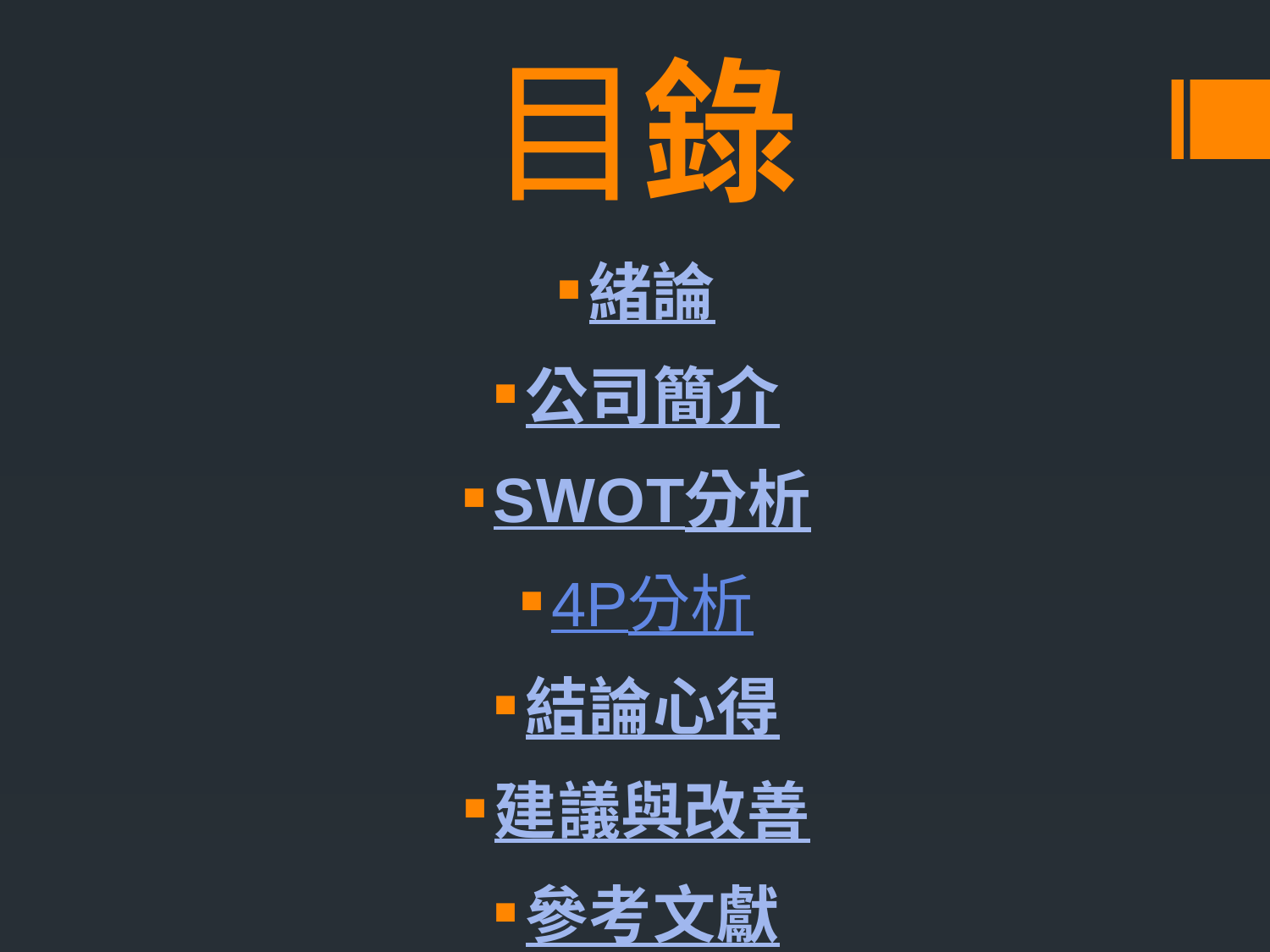

# 目錄
緒論
公司簡介
SWOT分析
4P分析
結論心得
建議與改善
參考文獻